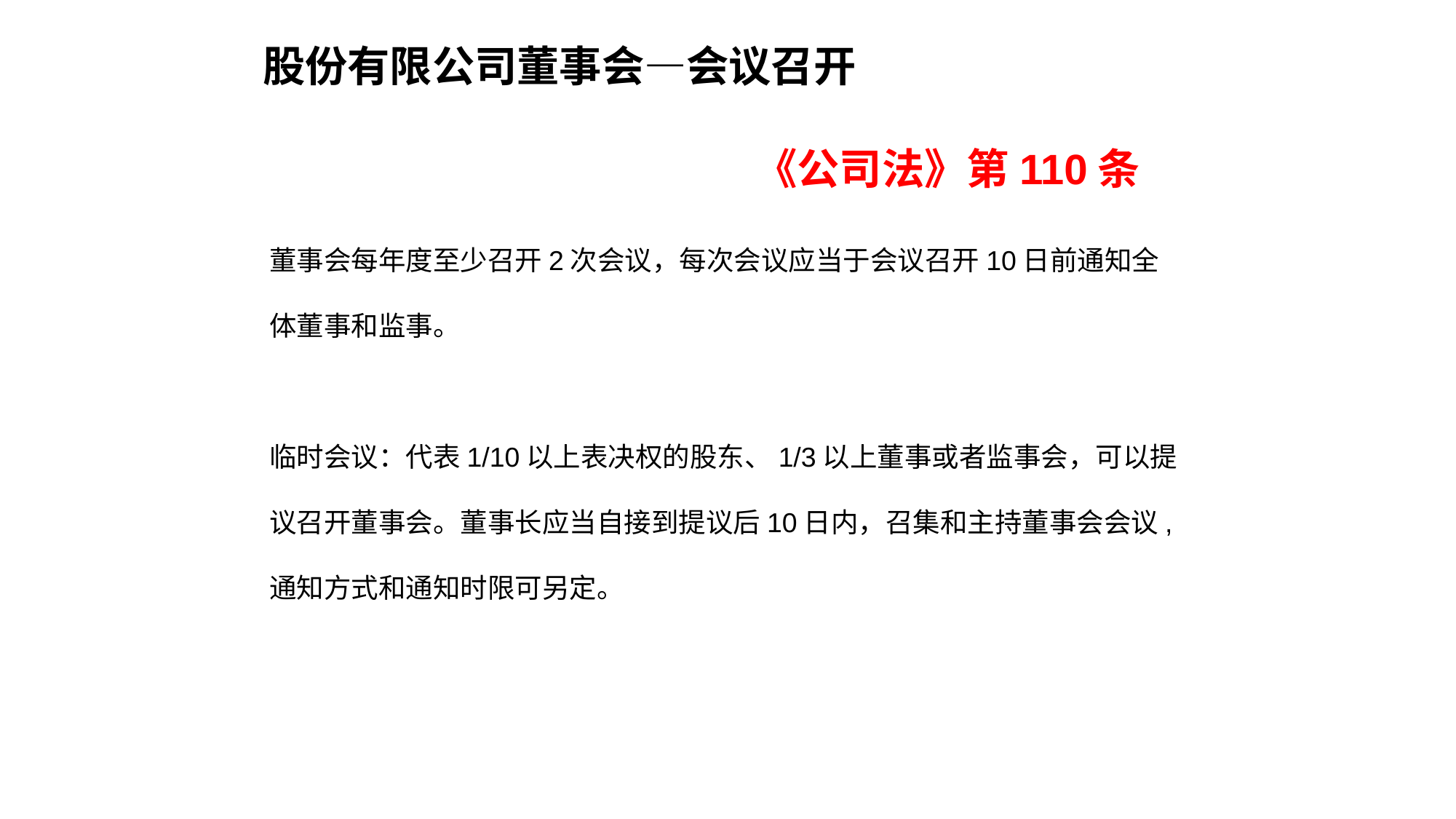

股份有限公司董事会—会议召开
《公司法》第110条
董事会每年度至少召开2次会议，每次会议应当于会议召开10日前通知全体董事和监事。
临时会议：代表1/10以上表决权的股东、1/3以上董事或者监事会，可以提议召开董事会。董事长应当自接到提议后10日内，召集和主持董事会会议,通知方式和通知时限可另定。